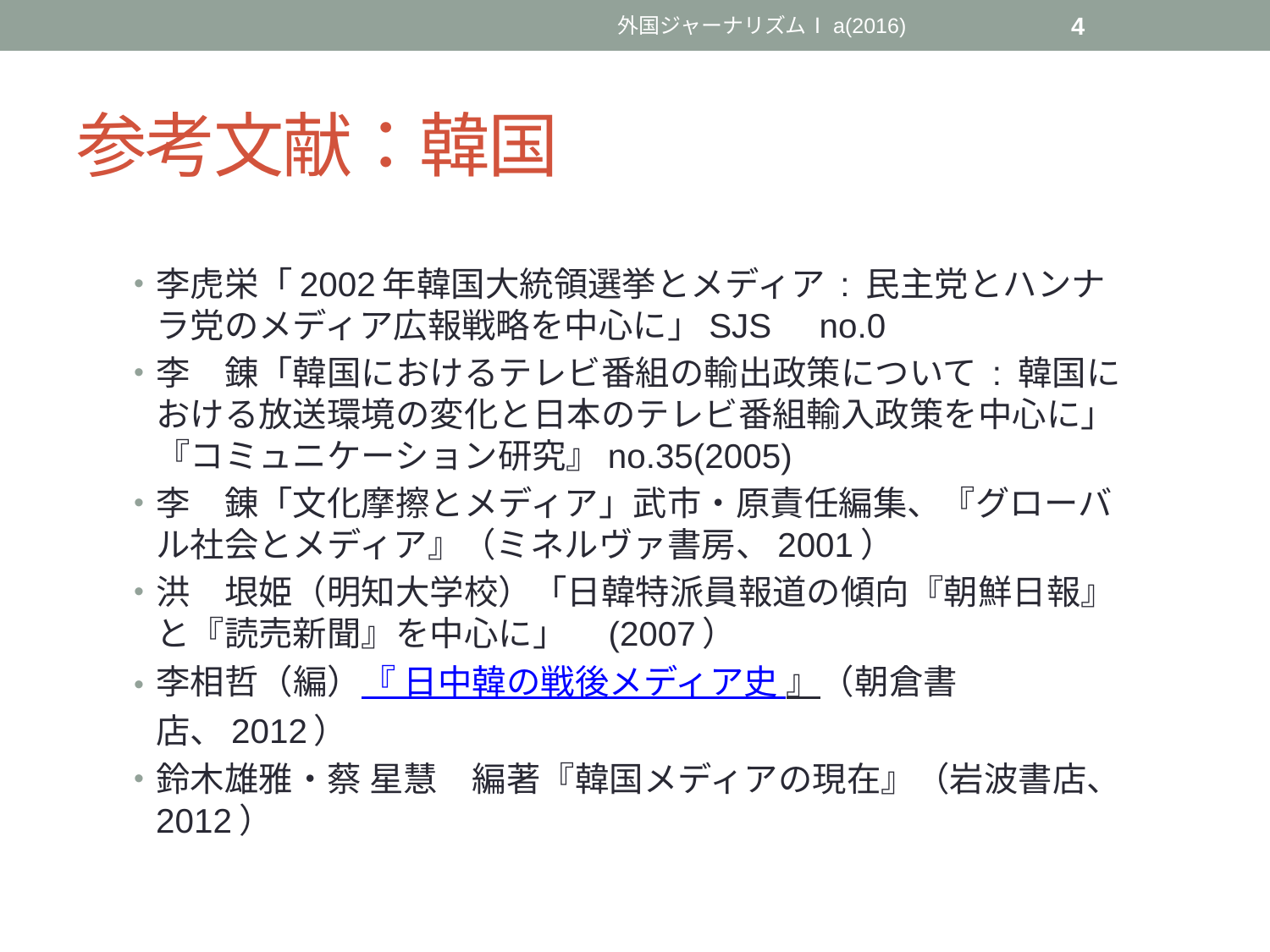

外国ジャーナリズムⅠa(2016)
4
# 参考文献：韓国
李虎栄「2002年韓国大統領選挙とメディア : 民主党とハンナラ党のメディア広報戦略を中心に」SJS　no.0
李　錬「韓国におけるテレビ番組の輸出政策について : 韓国における放送環境の変化と日本のテレビ番組輸入政策を中心に」『コミュニケーション研究』no.35(2005)
李　錬「文化摩擦とメディア」武市・原責任編集、『グローバル社会とメディア』（ミネルヴァ書房、2001）
洪　垠姫（明知大学校）「日韓特派員報道の傾向『朝鮮日報』と『読売新聞』を中心に」　(2007）
李相哲（編）『 日中韓の戦後メディア史 』（朝倉書店、2012）
鈴木雄雅・蔡 星慧　編著『韓国メディアの現在』（岩波書店、2012）